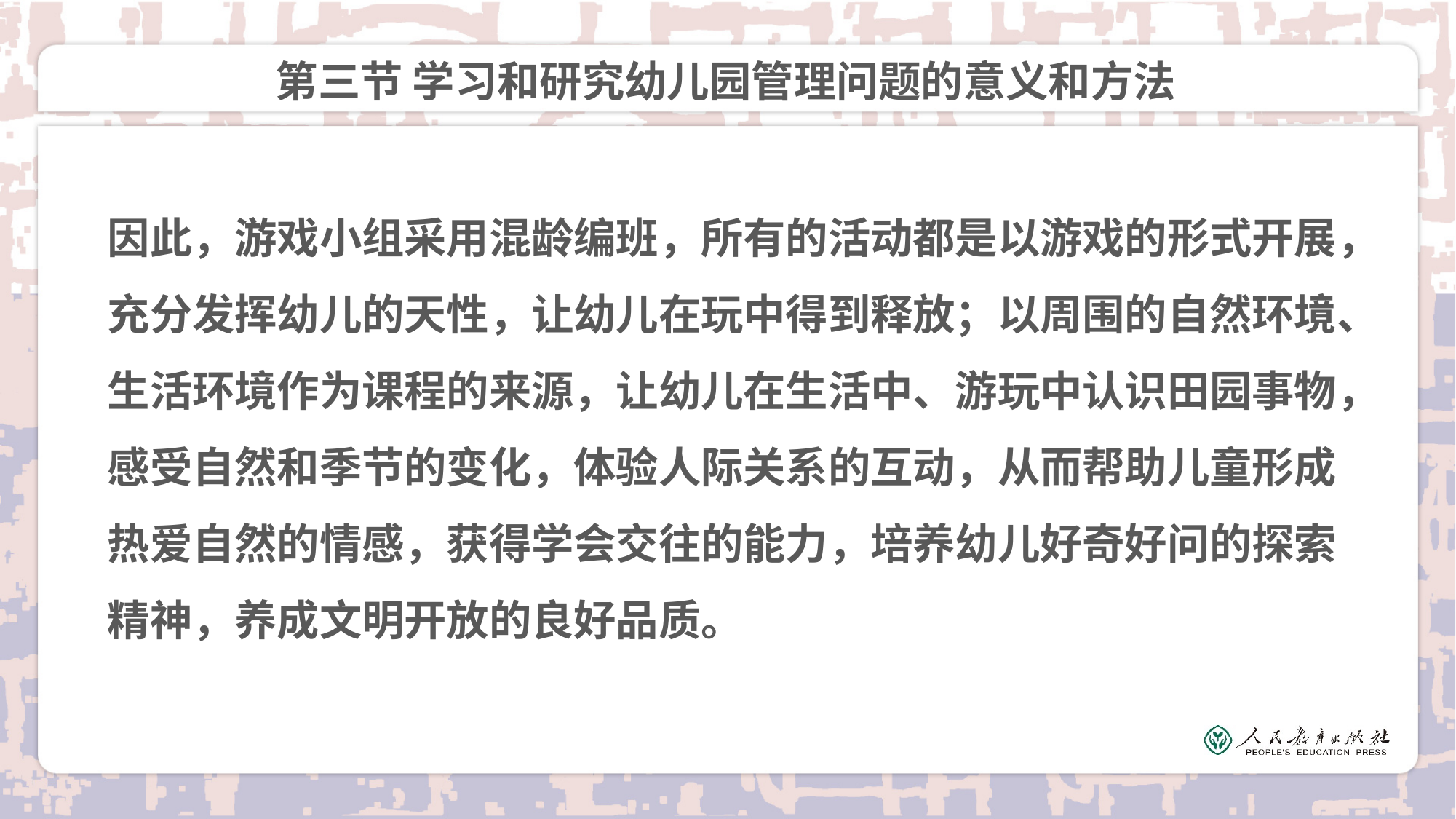

# 第三节 学习和研究幼儿园管理问题的意义和方法
因此，游戏小组采用混龄编班，所有的活动都是以游戏的形式开展，充分发挥幼儿的天性，让幼儿在玩中得到释放；以周围的自然环境、生活环境作为课程的来源，让幼儿在生活中、游玩中认识田园事物，感受自然和季节的变化，体验人际关系的互动，从而帮助儿童形成热爱自然的情感，获得学会交往的能力，培养幼儿好奇好问的探索精神，养成文明开放的良好品质。